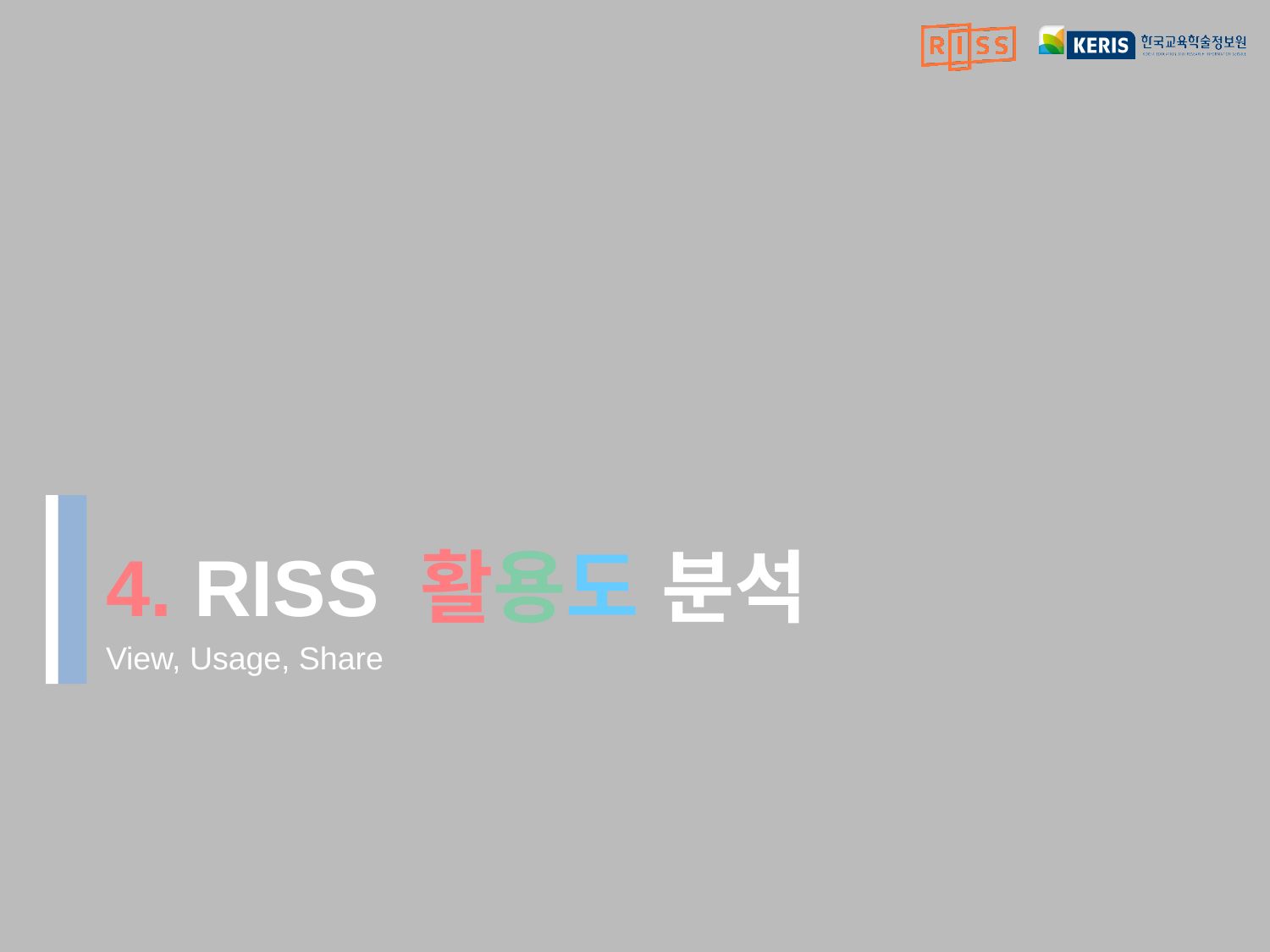

# 4. RISS 활용도 분석
View, Usage, Share